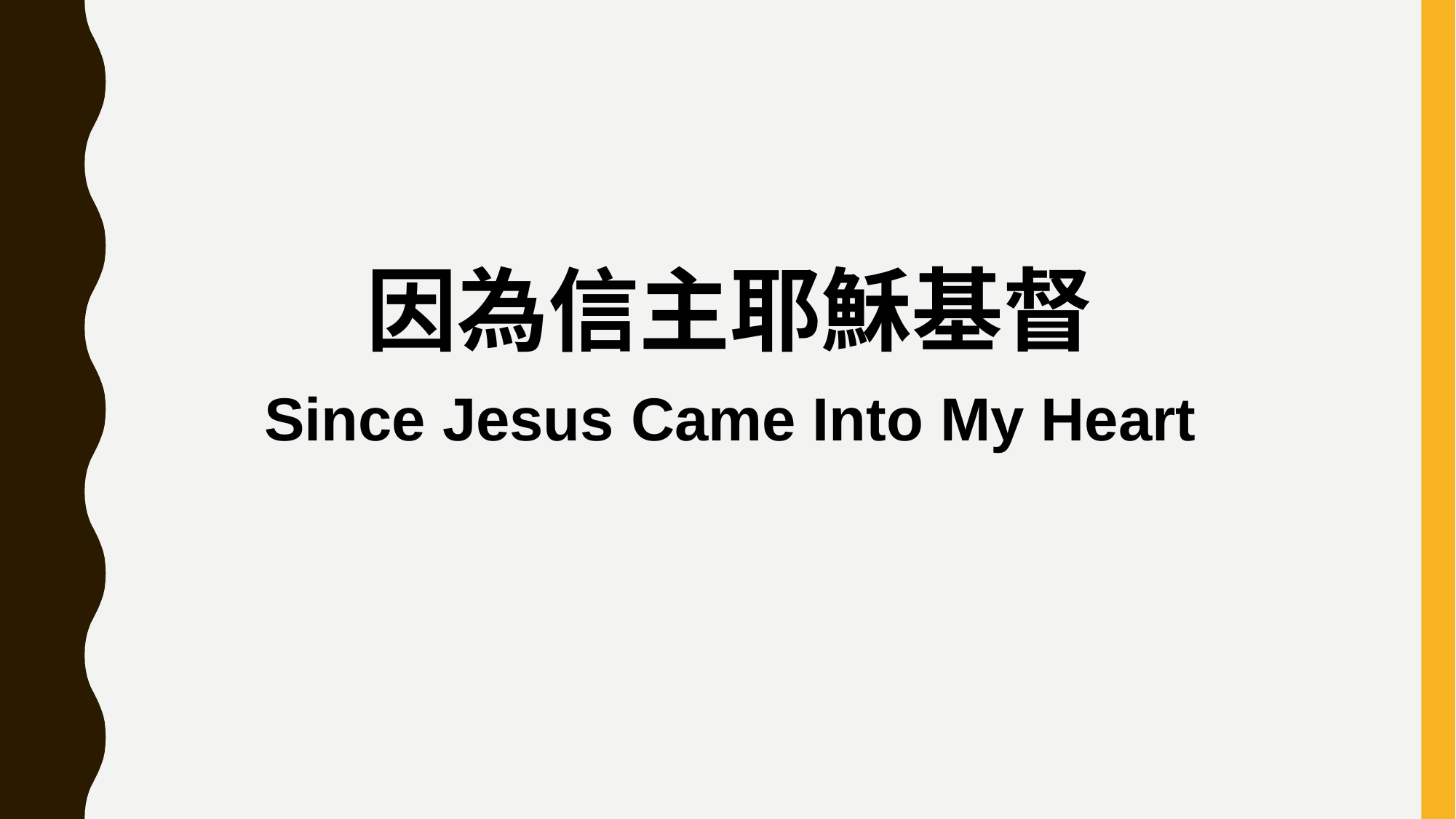

因為信主耶穌基督
Since Jesus Came Into My Heart